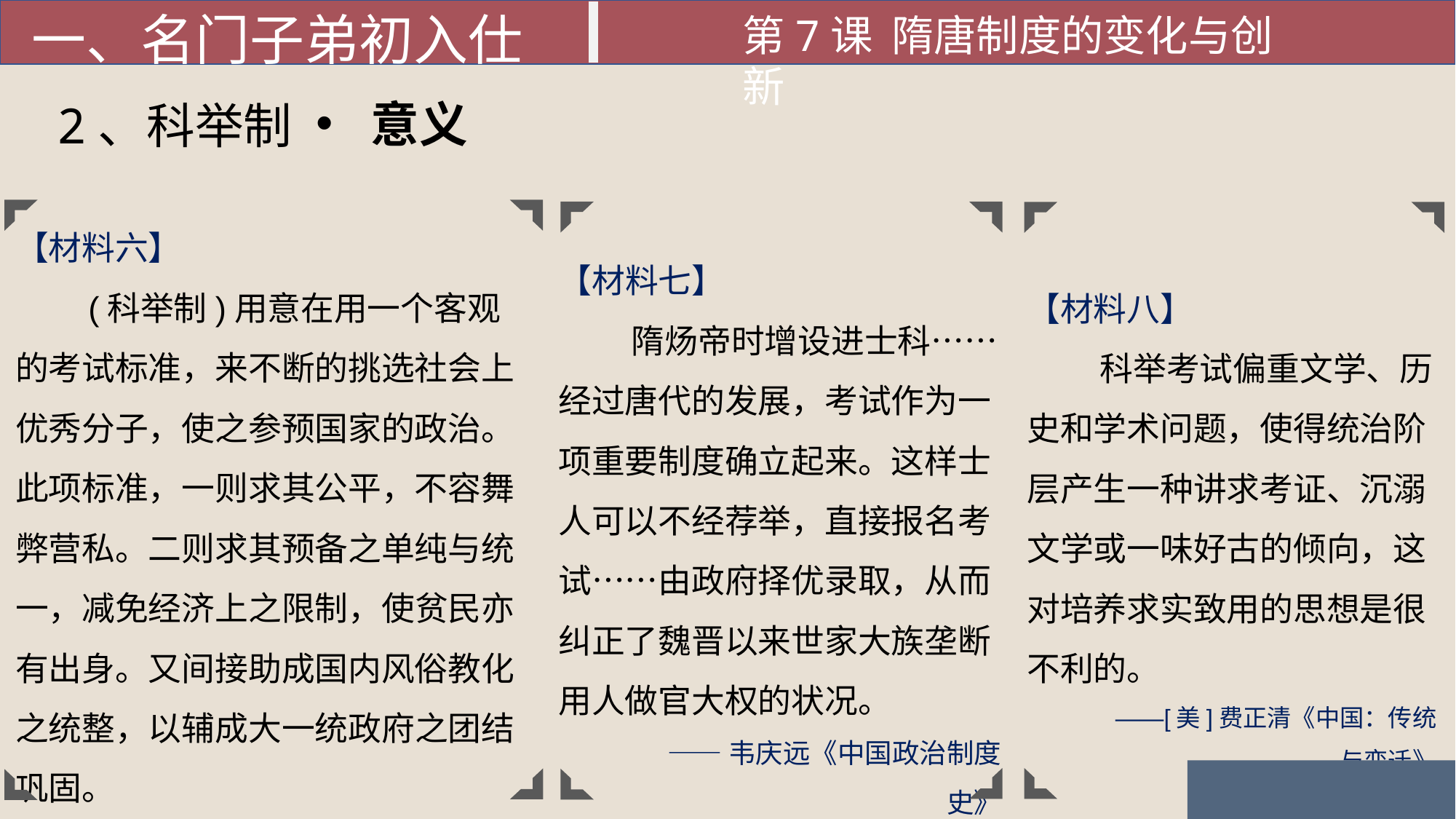

一、名门子弟初入仕

第7课  隋唐制度的变化与创新
意义
2、科举制

【材料六】
(科举制)用意在用一个客观的考试标准，来不断的挑选社会上优秀分子，使之参预国家的政治。此项标准，一则求其公平，不容舞弊营私。二则求其预备之单纯与统一，减免经济上之限制，使贫民亦有出身。又间接助成国内风俗教化之统整，以辅成大一统政府之团结巩固。
——钱穆《国史大纲》

【材料七】
隋炀帝时增设进士科……经过唐代的发展，考试作为一项重要制度确立起来。这样士人可以不经荐举，直接报名考试……由政府择优录取，从而纠正了魏晋以来世家大族垄断用人做官大权的状况。
——韦庆远《中国政治制度史》
【材料八】
科举考试偏重文学、历史和学术问题，使得统治阶层产生一种讲求考证、沉溺文学或一味好古的倾向，这对培养求实致用的思想是很不利的。
——[美]费正清《中国：传统与变迁》